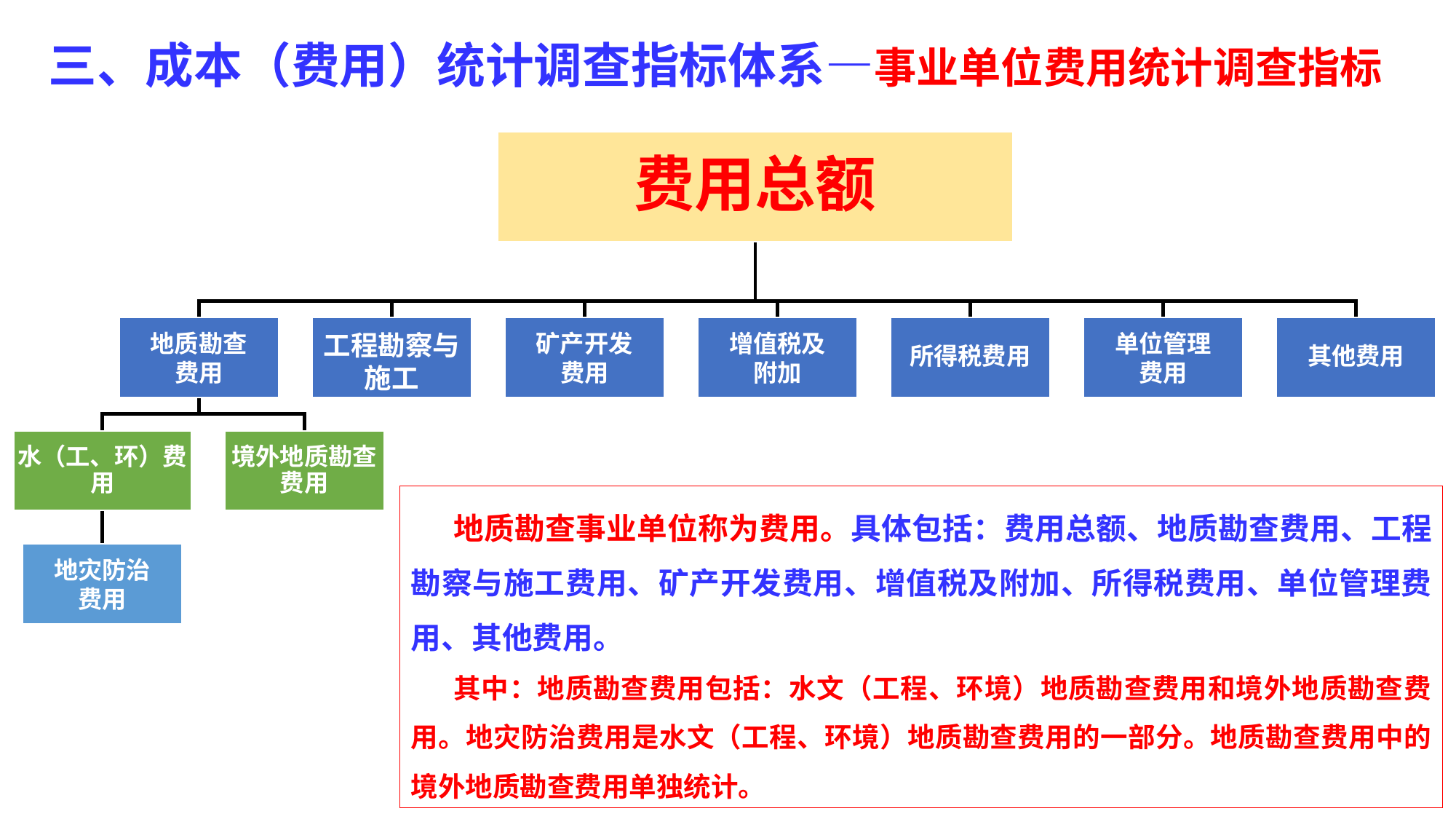

费用总额
地质勘查
费用
水（工、环）费用
地灾防治
费用
境外地质勘查费用

工程勘察与施工

矿产开发
费用
增值税及
附加
所得税费用
单位管理
费用
其他费用
三、成本（费用）统计调查指标体系—事业单位费用统计调查指标
地质勘查事业单位称为费用。具体包括：费用总额、地质勘查费用、工程勘察与施工费用、矿产开发费用、增值税及附加、所得税费用、单位管理费用、其他费用。
其中：地质勘查费用包括：水文（工程、环境）地质勘查费用和境外地质勘查费用。地灾防治费用是水文（工程、环境）地质勘查费用的一部分。地质勘查费用中的境外地质勘查费用单独统计。